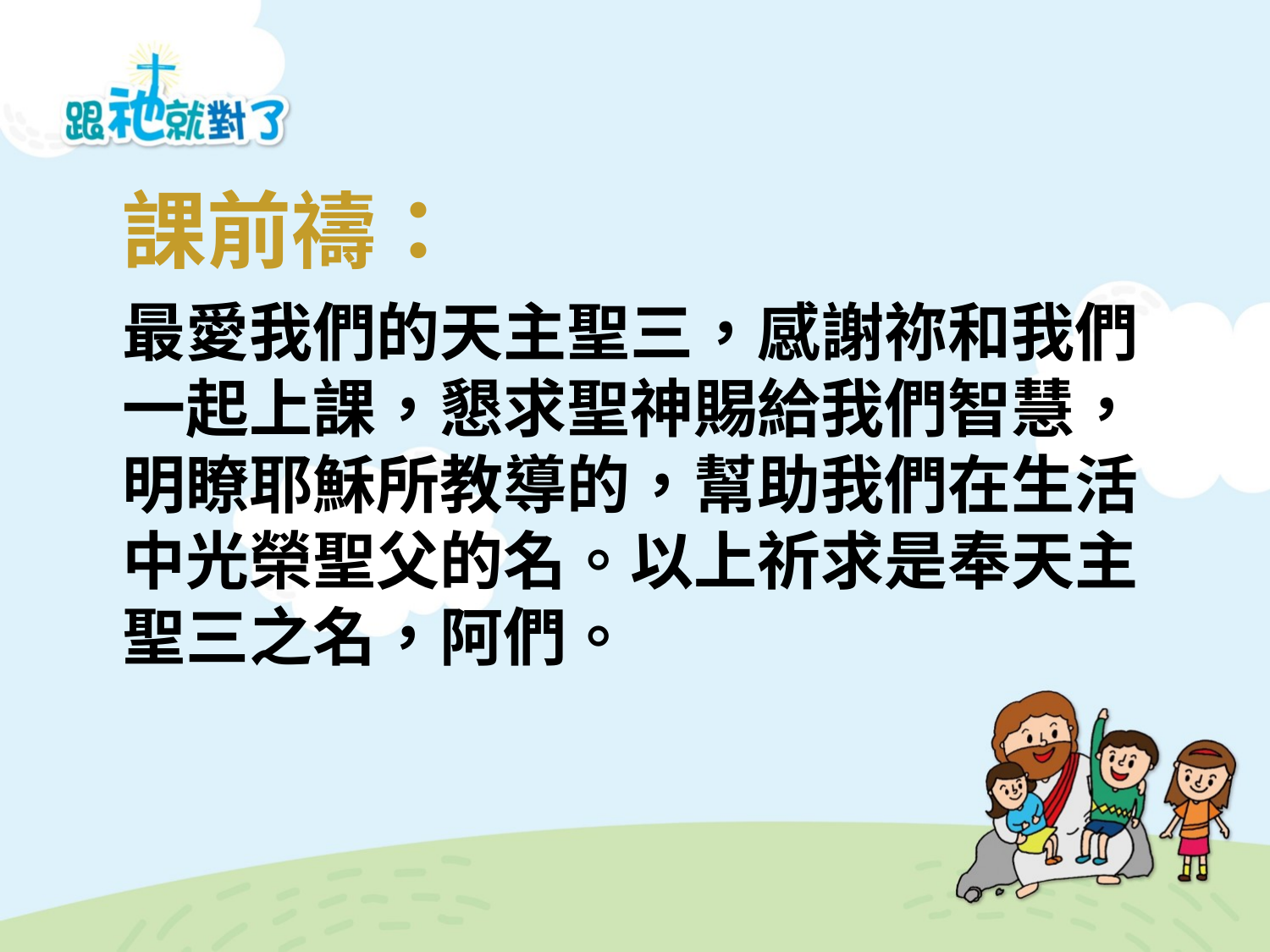

課前禱：
最愛我們的天主聖三，感謝祢和我們一起上課，懇求聖神賜給我們智慧，明瞭耶穌所教導的，幫助我們在生活中光榮聖父的名。以上祈求是奉天主聖三之名，阿們。